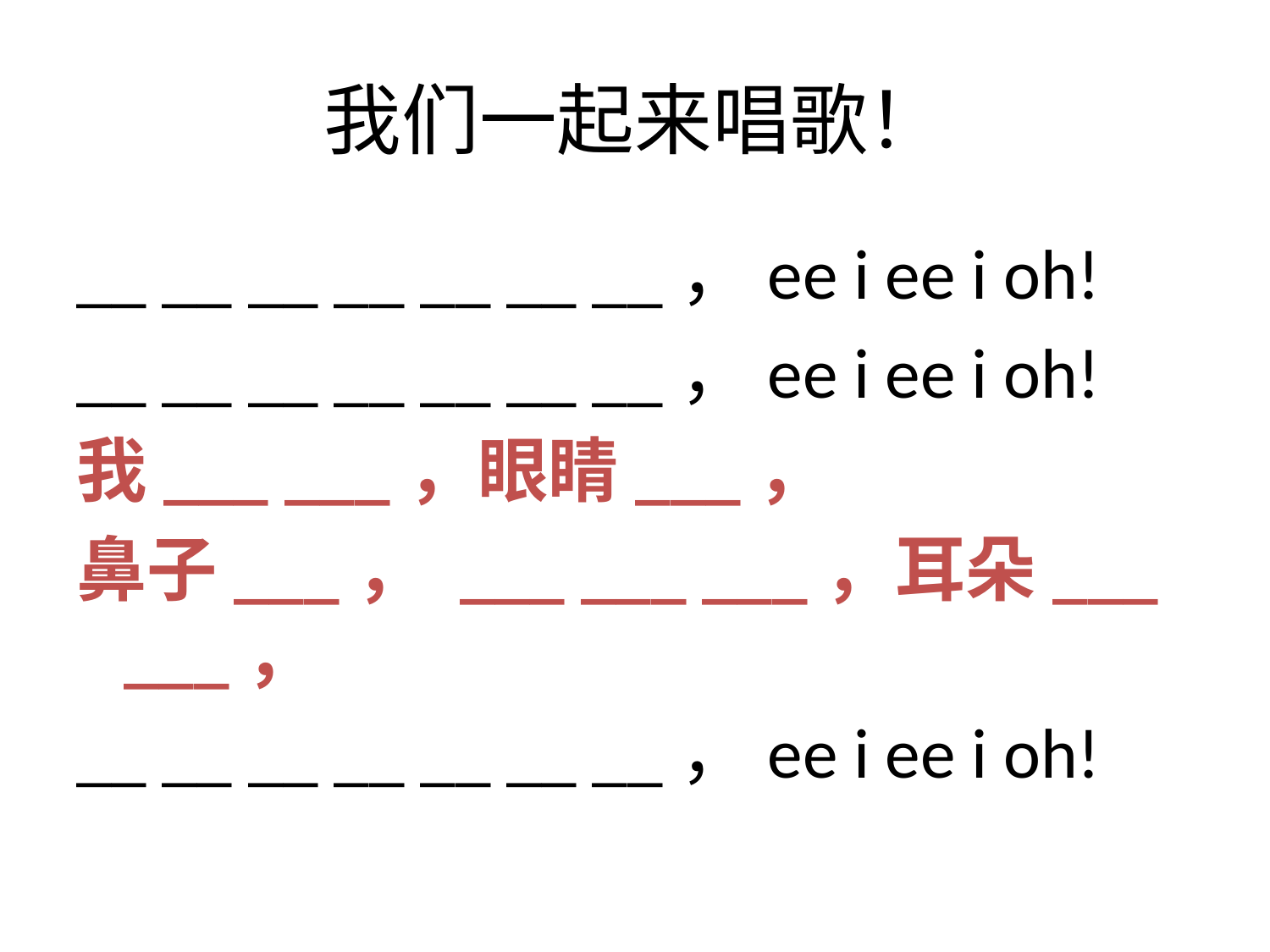

# 我们一起来唱歌！
__ __ __ __ __ __ __，ee i ee i oh!
__ __ __ __ __ __ __，ee i ee i oh!
我___ ___，眼睛___，
鼻子___， ___ ___ ___，耳朵___ ___，
__ __ __ __ __ __ __，ee i ee i oh!